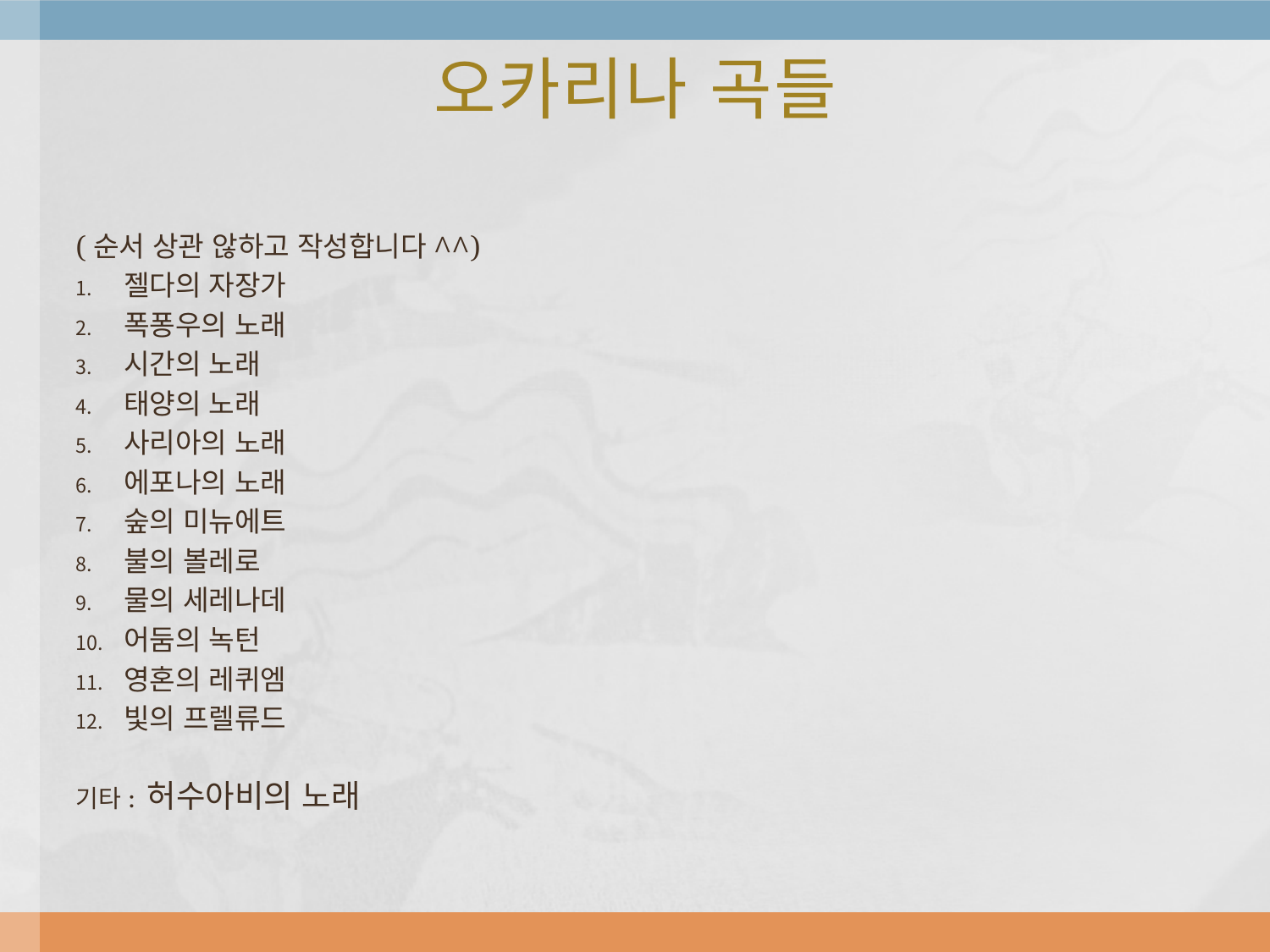

# 오카리나 곡들
(순서 상관 않하고 작성합니다^^)
젤다의 자장가
폭퐁우의 노래
시간의 노래
태양의 노래
사리아의 노래
에포나의 노래
숲의 미뉴에트
불의 볼레로
물의 세레나데
어둠의 녹턴
영혼의 레퀴엠
빛의 프렐류드

기타: 허수아비의 노래